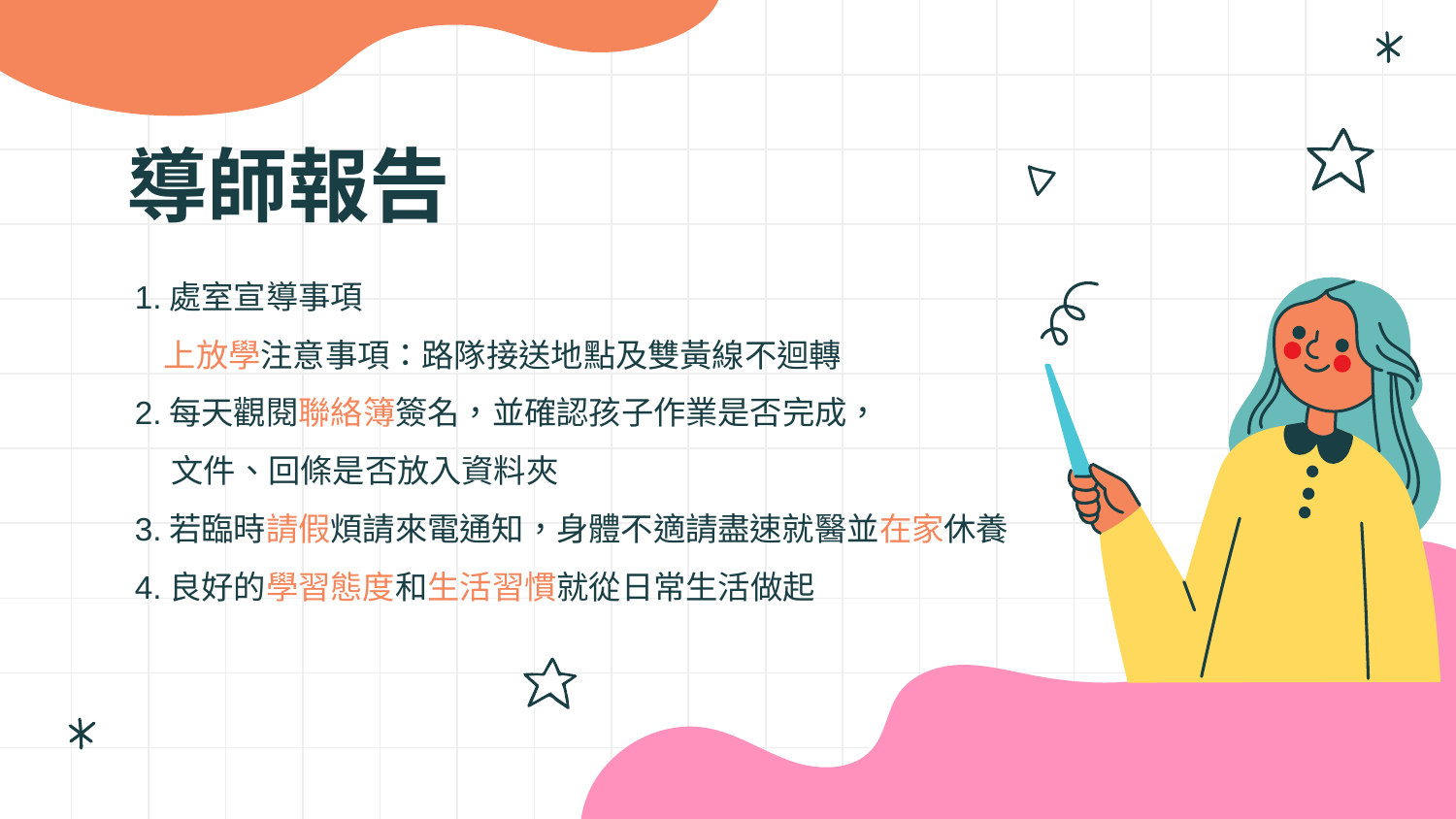

# 導師報告

1.處室宣導事項
      上放學注意事項：路隊接送地點及雙黃線不迴轉
2.每天觀閱聯絡簿簽名，並確認孩子作業是否完成，
    文件、回條是否放入資料夾
3.若臨時請假煩請來電通知，身體不適請盡速就醫並在家休養
4.良好的學習態度和生活習慣就從日常生活做起